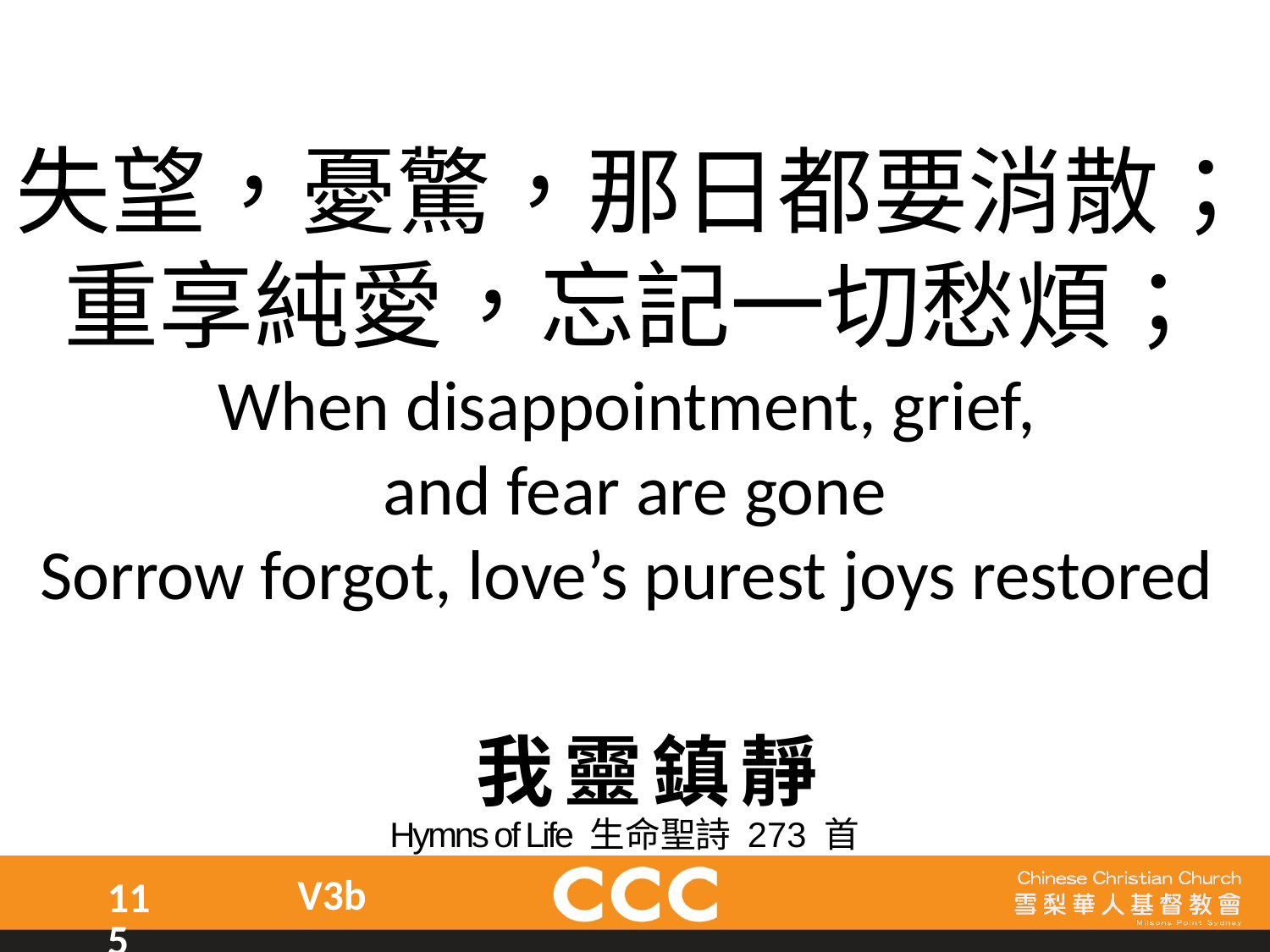

失望，憂驚，那日都要消散；
重享純愛，忘記一切愁煩；
When disappointment, grief,
and fear are gone
Sorrow forgot, love’s purest joys restored
我靈鎮靜
Hymns of Life 生命聖詩 273 首
V3b
115